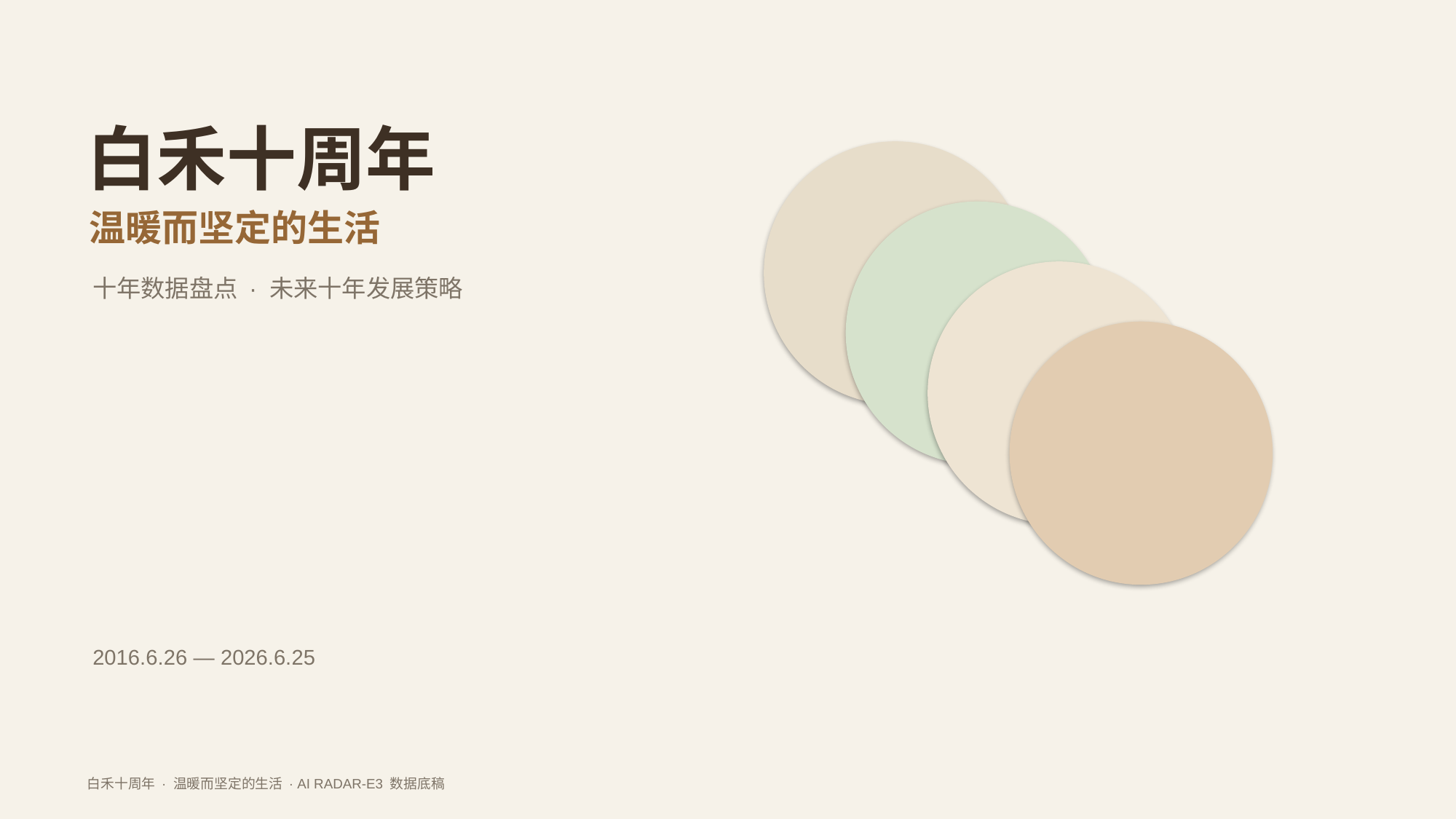

白禾十周年

温暖而坚定的生活

十年数据盘点 · 未来十年发展策略

2016.6.26 — 2026.6.25
白禾十周年 · 温暖而坚定的生活 · AI RADAR-E3 数据底稿